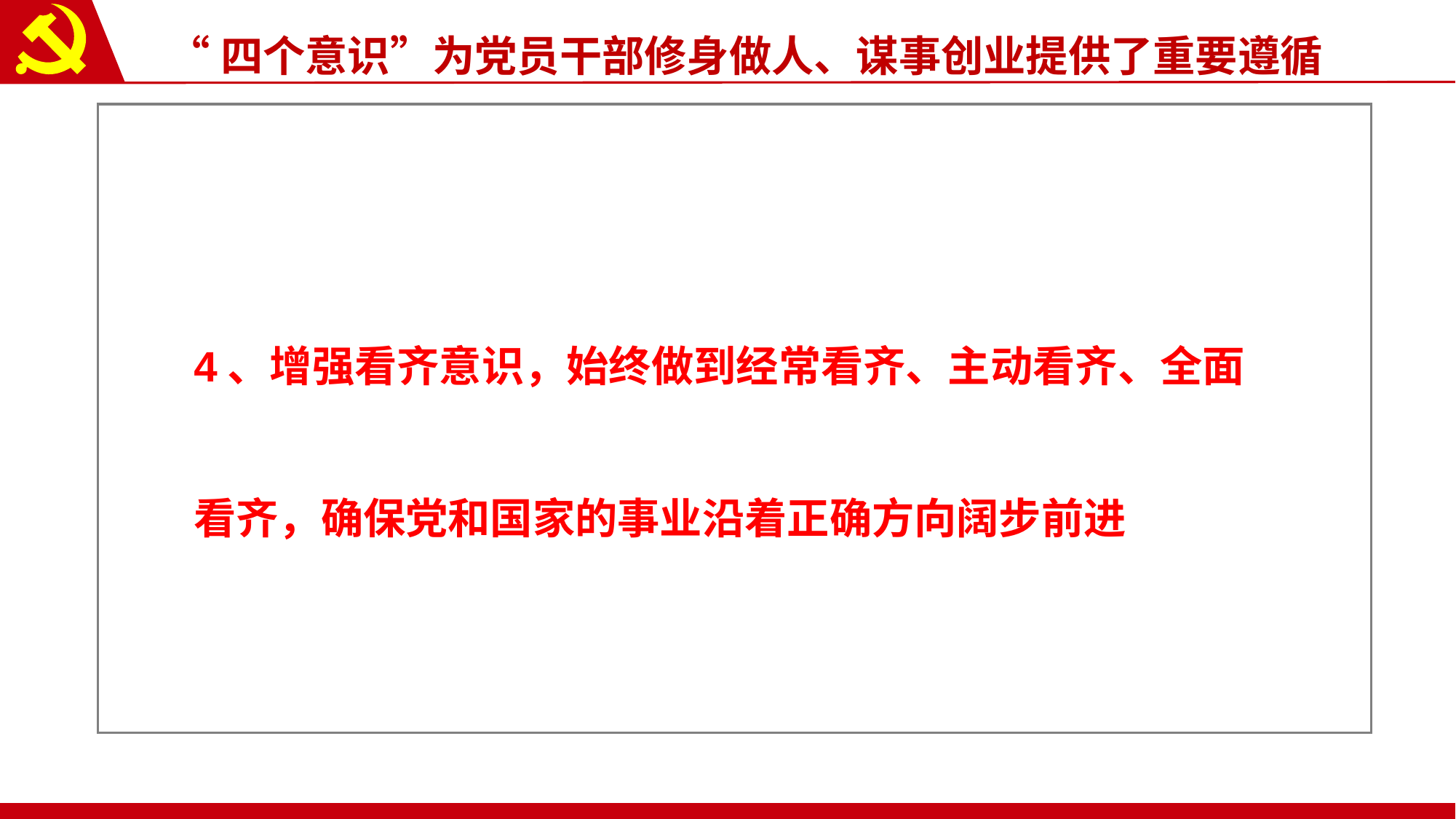

“四个意识”为党员干部修身做人、谋事创业提供了重要遵循

4、增强看齐意识，始终做到经常看齐、主动看齐、全面看齐，确保党和国家的事业沿着正确方向阔步前进